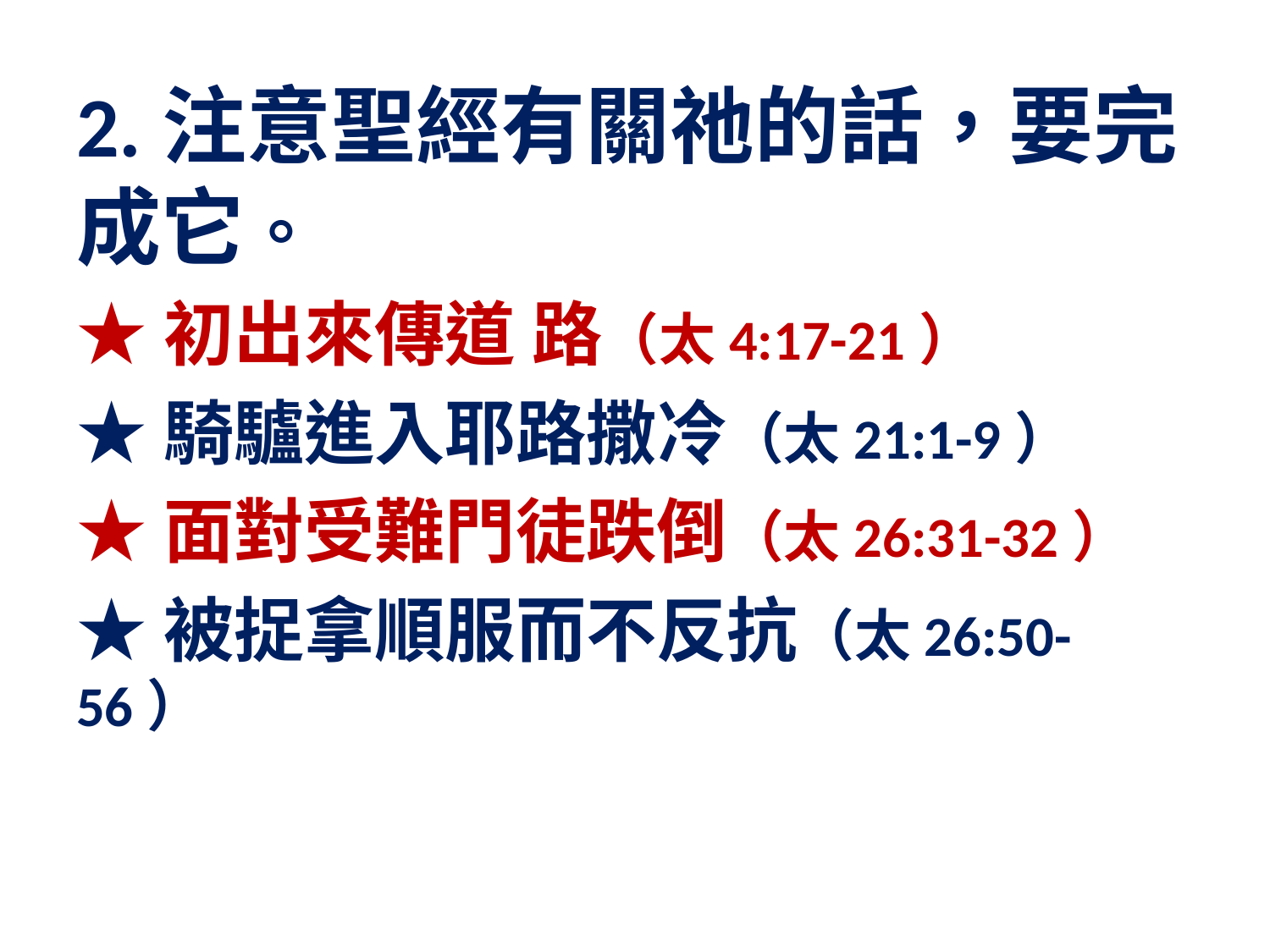

2.注意聖經有關祂的話，要完成它。
★初出來傳道 路（太4:17-21）
★騎驢進入耶路撒冷（太21:1-9）
★面對受難門徒跌倒（太26:31-32）
★被捉拿順服而不反抗（太26:50-56）